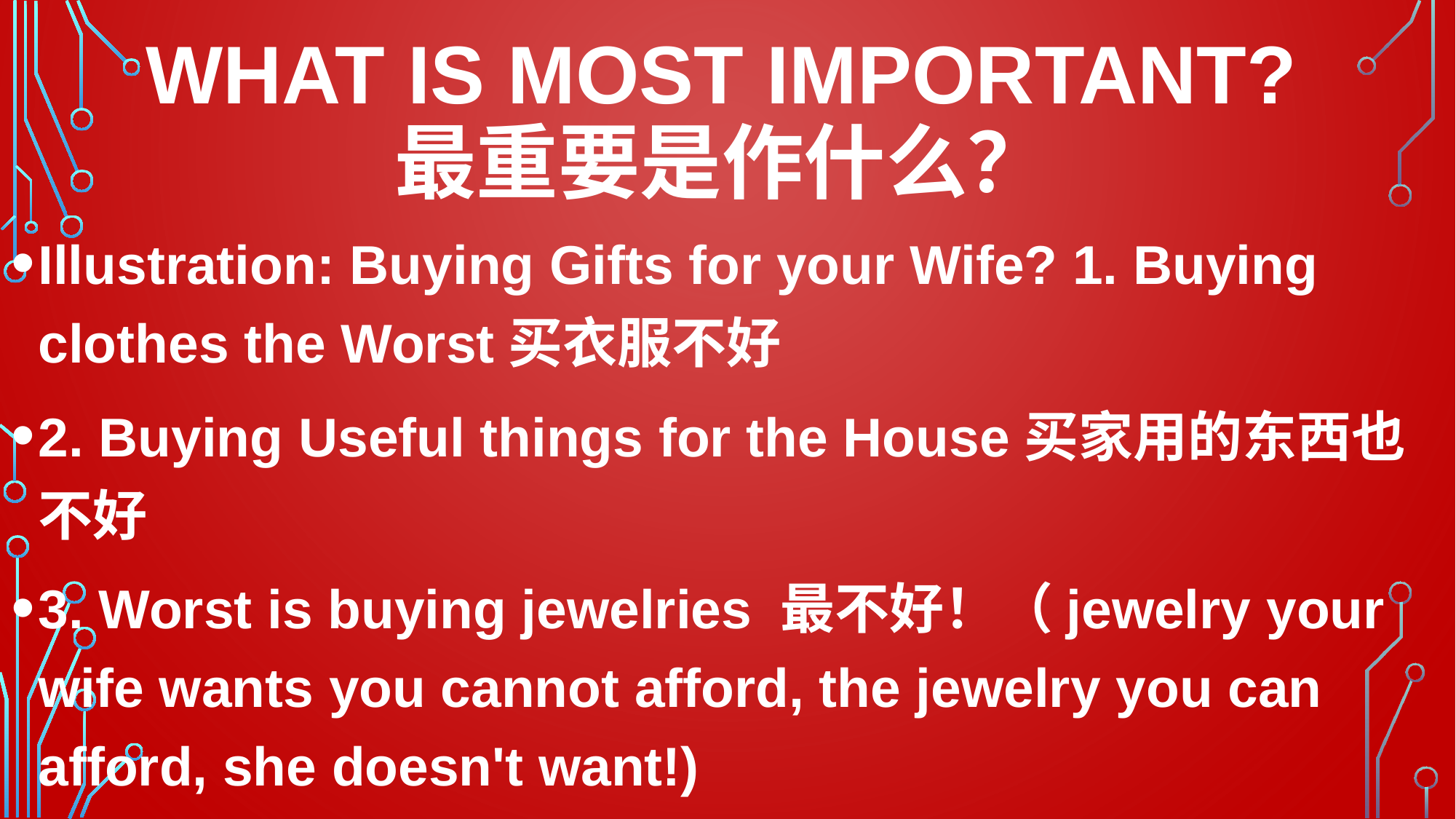

# What is most important? 最重要是作什么？
Illustration: Buying Gifts for your Wife? 1. Buying clothes the Worst买衣服不好
2. Buying Useful things for the House买家用的东西也不好
3. Worst is buying jewelries 最不好！（jewelry your wife wants you cannot afford, the jewelry you can afford, she doesn't want!)
4. Don't spend too much or too little!